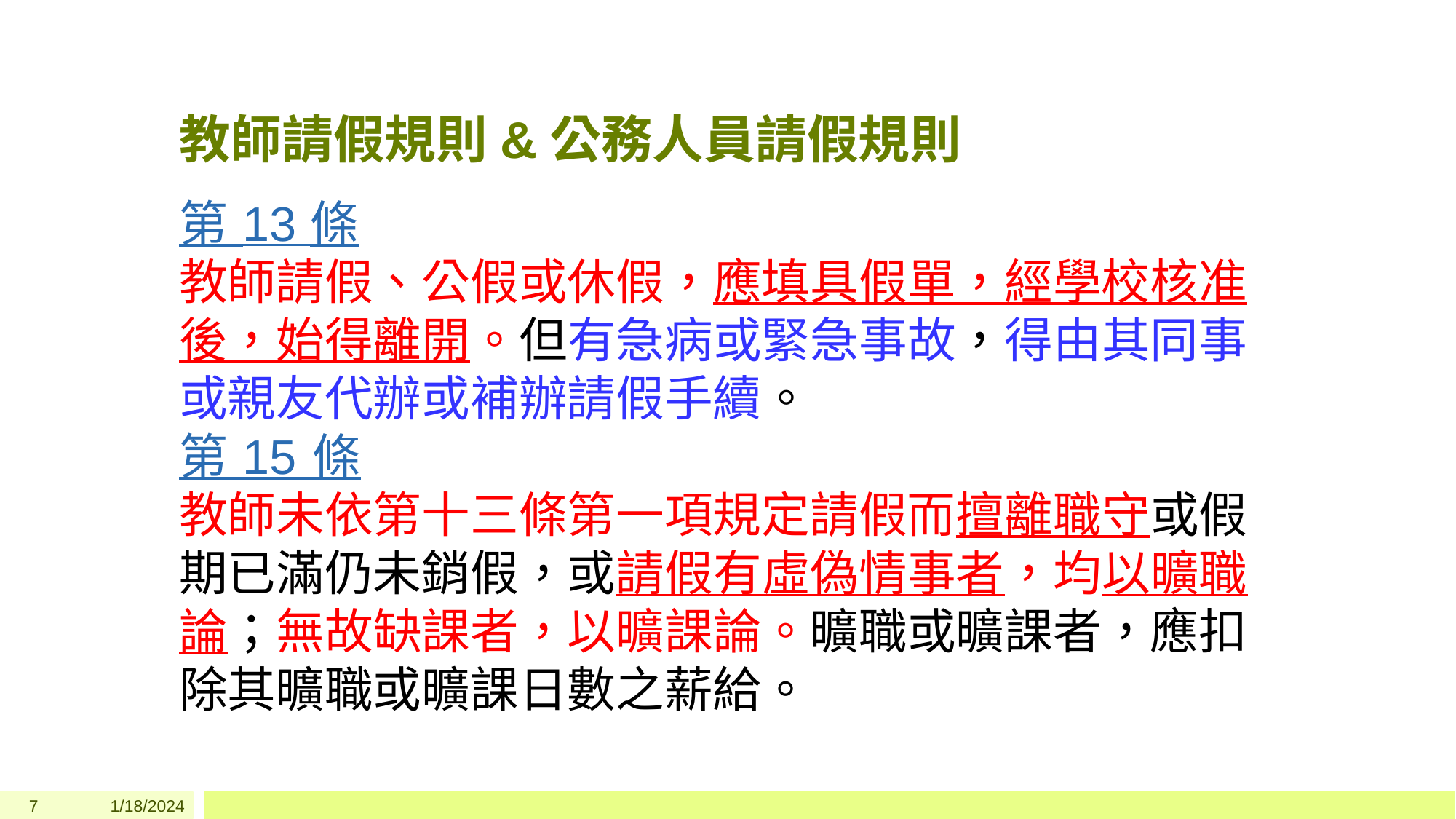

教師請假規則&公務人員請假規則
第 13 條
教師請假、公假或休假，應填具假單，經學校核准後，始得離開。但有急病或緊急事故，得由其同事或親友代辦或補辦請假手續。
第 15 條
教師未依第十三條第一項規定請假而擅離職守或假期已滿仍未銷假，或請假有虛偽情事者，均以曠職論；無故缺課者，以曠課論。曠職或曠課者，應扣除其曠職或曠課日數之薪給。
7
1/18/2024